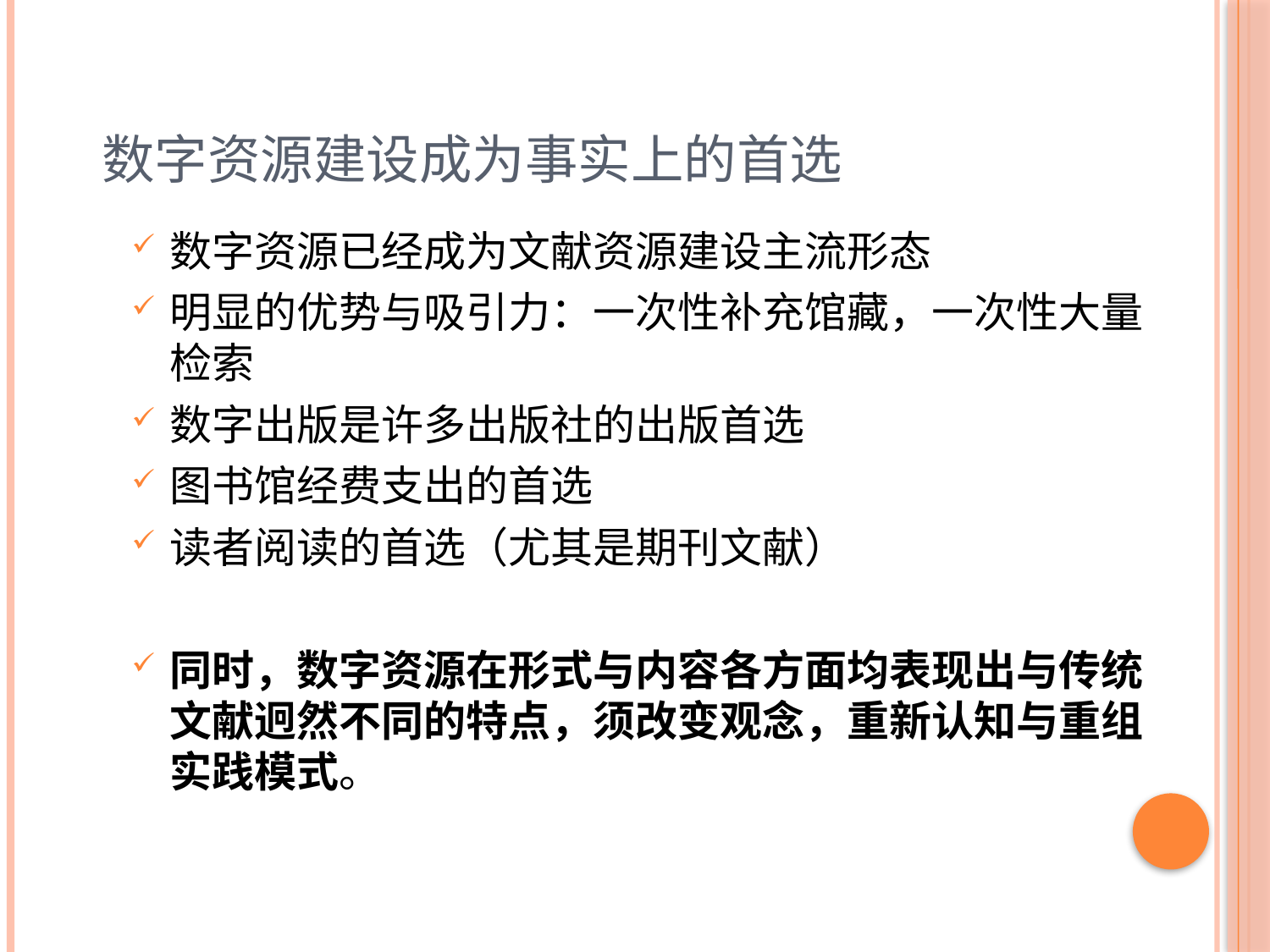

# 数字资源建设成为事实上的首选
数字资源已经成为文献资源建设主流形态
明显的优势与吸引力：一次性补充馆藏，一次性大量检索
数字出版是许多出版社的出版首选
图书馆经费支出的首选
读者阅读的首选（尤其是期刊文献）

同时，数字资源在形式与内容各方面均表现出与传统文献迥然不同的特点，须改变观念，重新认知与重组实践模式。